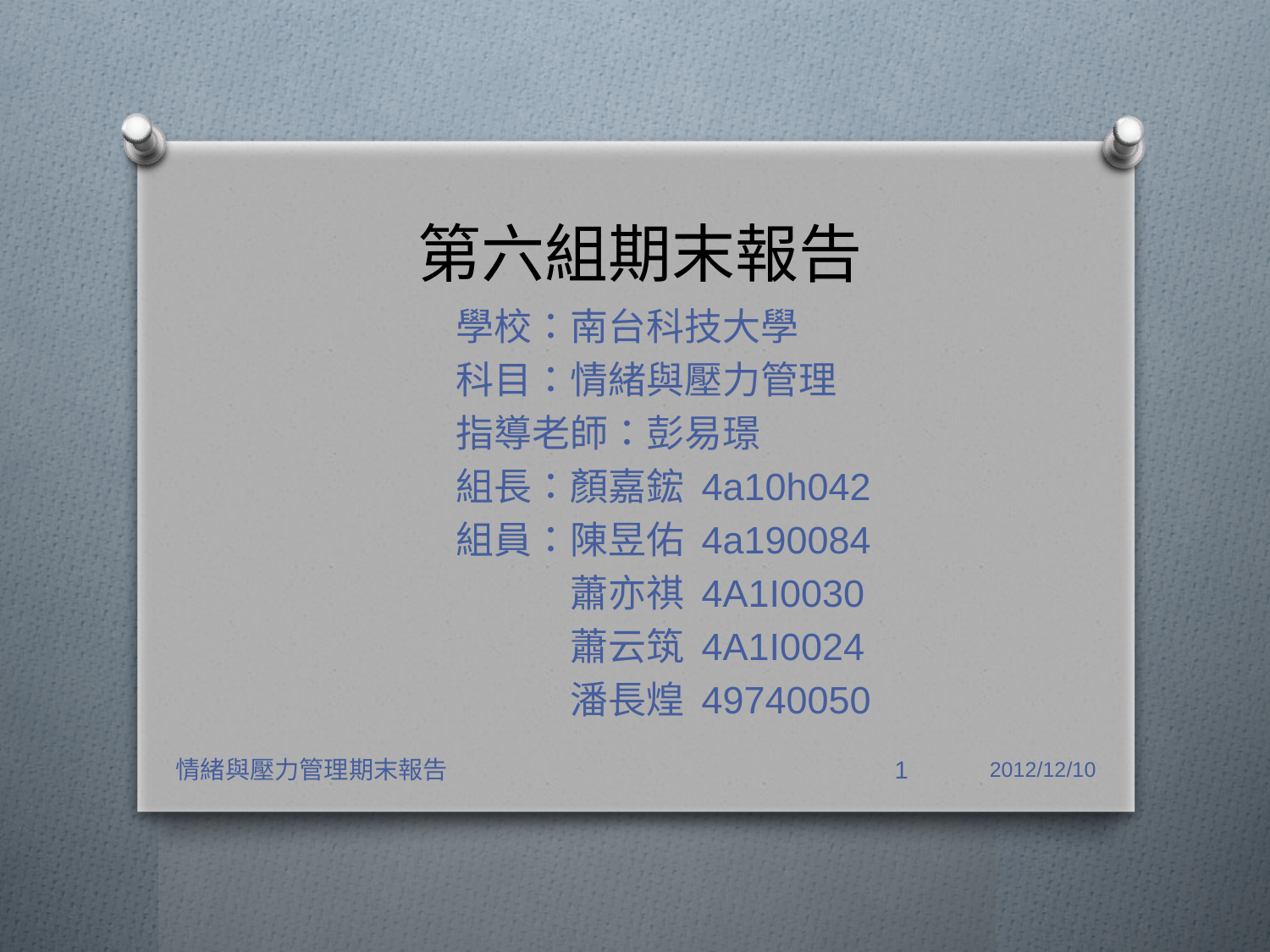

# 第六組期末報告
		學校：南台科技大學
		科目：情緒與壓力管理
		指導老師：彭易璟
		組長：顏嘉鋐 4a10h042
		組員：陳昱佑 4a190084
		　　　蕭亦祺 4A1I0030
		　　　蕭云筑 4A1I0024
		　　　潘長煌 49740050
情緒與壓力管理期末報告
1
2012/12/10